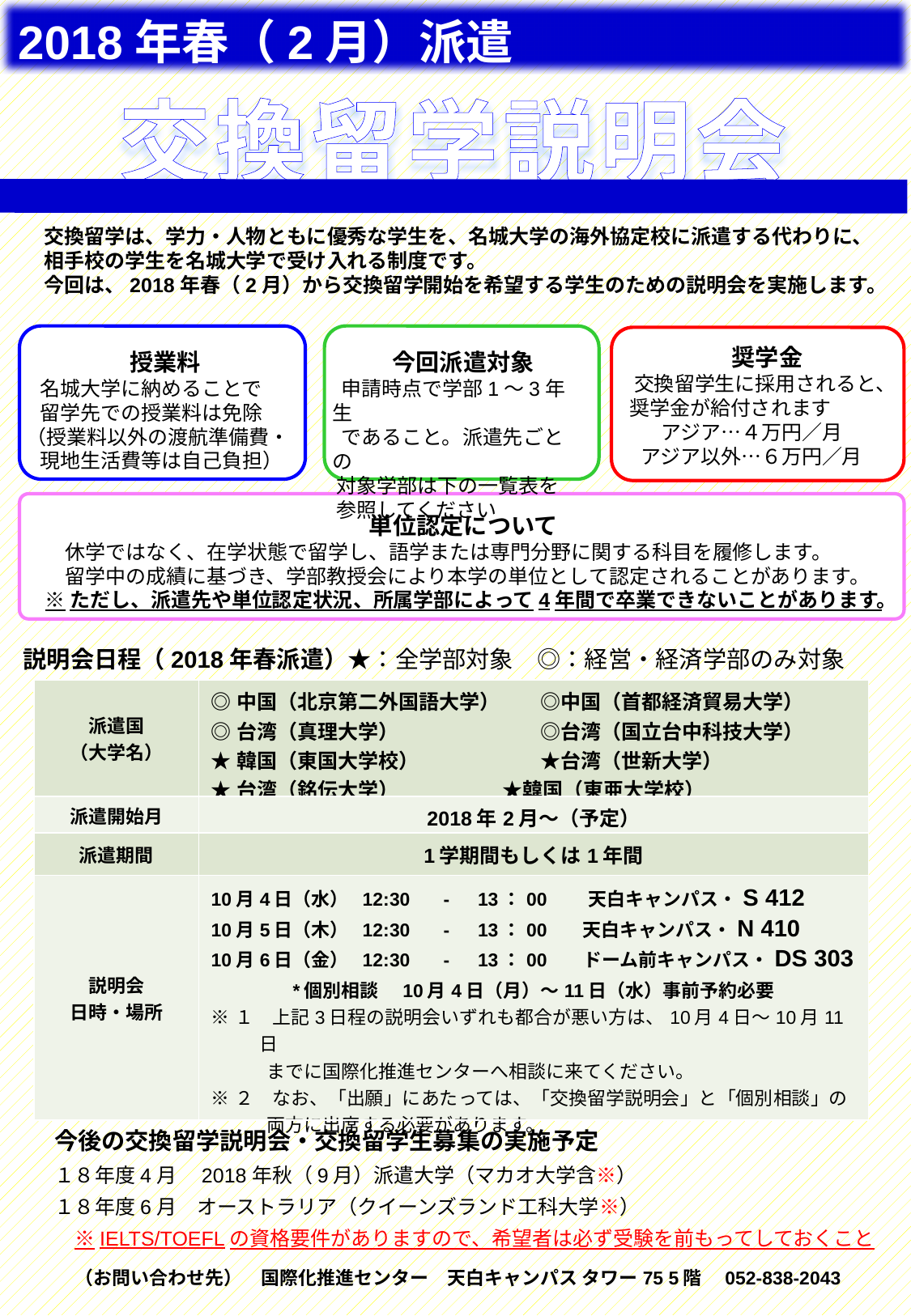

2018年春（2月）派遣
交換留学説明会
交換留学は、学力・人物ともに優秀な学生を、名城大学の海外協定校に派遣する代わりに、相手校の学生を名城大学で受け入れる制度です。
今回は、2018年春（2月）から交換留学開始を希望する学生のための説明会を実施します。
 奨学金
  交換留学生に採用されると、
  奨学金が給付されます
　　アジア…４万円／月
　アジア以外…６万円／月

 授業料
  名城大学に納めることで
  留学先での授業料は免除
（授業料以外の渡航準備費・
  現地生活費等は自己負担）

 今回派遣対象
 申請時点で学部1～3年生
 であること。派遣先ごとの
 対象学部は下の一覧表を
 参照してください
単位認定について
　休学ではなく、在学状態で留学し、語学または専門分野に関する科目を履修します。
　留学中の成績に基づき、学部教授会により本学の単位として認定されることがあります。
※ただし、派遣先や単位認定状況、所属学部によって4年間で卒業できないことがあります。

説明会日程（2018年春派遣）★：全学部対象　◎：経営・経済学部のみ対象

| 派遣国 （大学名） | ◎中国（北京第二外国語大学）　　◎中国（首都経済貿易大学） ◎台湾（真理大学）　　　　　　　◎台湾（国立台中科技大学） ★韓国（東国大学校）　　　　　　★台湾（世新大学） ★台湾（銘伝大学） 　 ★韓国（東亜大学校） |
| --- | --- |
| 派遣開始月 | 2018年2月～（予定） |
| 派遣期間 | 1学期間もしくは1年間 |
| 説明会 日時・場所 | 10月4日（水） 12:30 　-　13：00　　天白キャンパス・S 412 10月5日（木） 12:30 　-　13：00 天白キャンパス・N 410 10月6日（金） 12:30 　-　13：00 　 ドーム前キャンパス・DS 303 \*個別相談　10月4日（月）～11日（水）事前予約必要 ※１　上記3日程の説明会いずれも都合が悪い方は、10月4日～10月11日 　　　までに国際化推進センターへ相談に来てください。 ※２　なお、「出願」にあたっては、「交換留学説明会」と「個別相談」の 　　　両方に出席する必要があります。 |
今後の交換留学説明会・交換留学生募集の実施予定
１８年度4月　2018年秋（9月）派遣大学（マカオ大学含※）
１８年度6月　オーストラリア（クイーンズランド工科大学※）
　※IELTS/TOEFLの資格要件がありますので、希望者は必ず受験を前もってしておくこと
（お問い合わせ先）　国際化推進センター　天白キャンパス タワー75 5階　052-838-2043